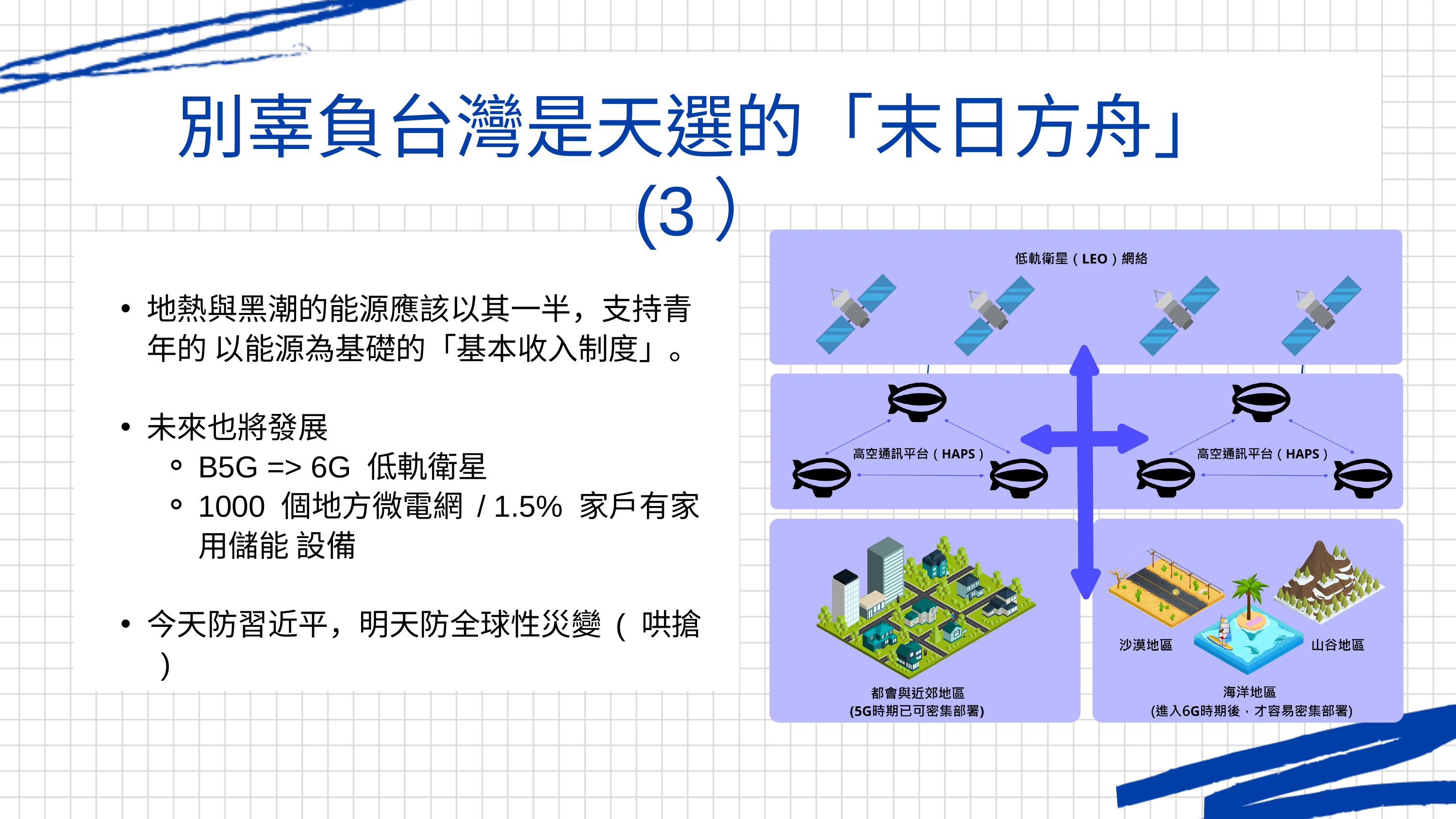

別辜負台灣是天選的「末日方舟」(3）

地熱與黑潮的能源應該以其一半，支持青年的 以能源為基礎的「基本收入制度」。

未來也將發展
B5G => 6G 低軌衛星
1000 個地方微電網 / 1.5% 家戶有家用儲能 設備

今天防習近平，明天防全球性災變 ( 哄搶 )